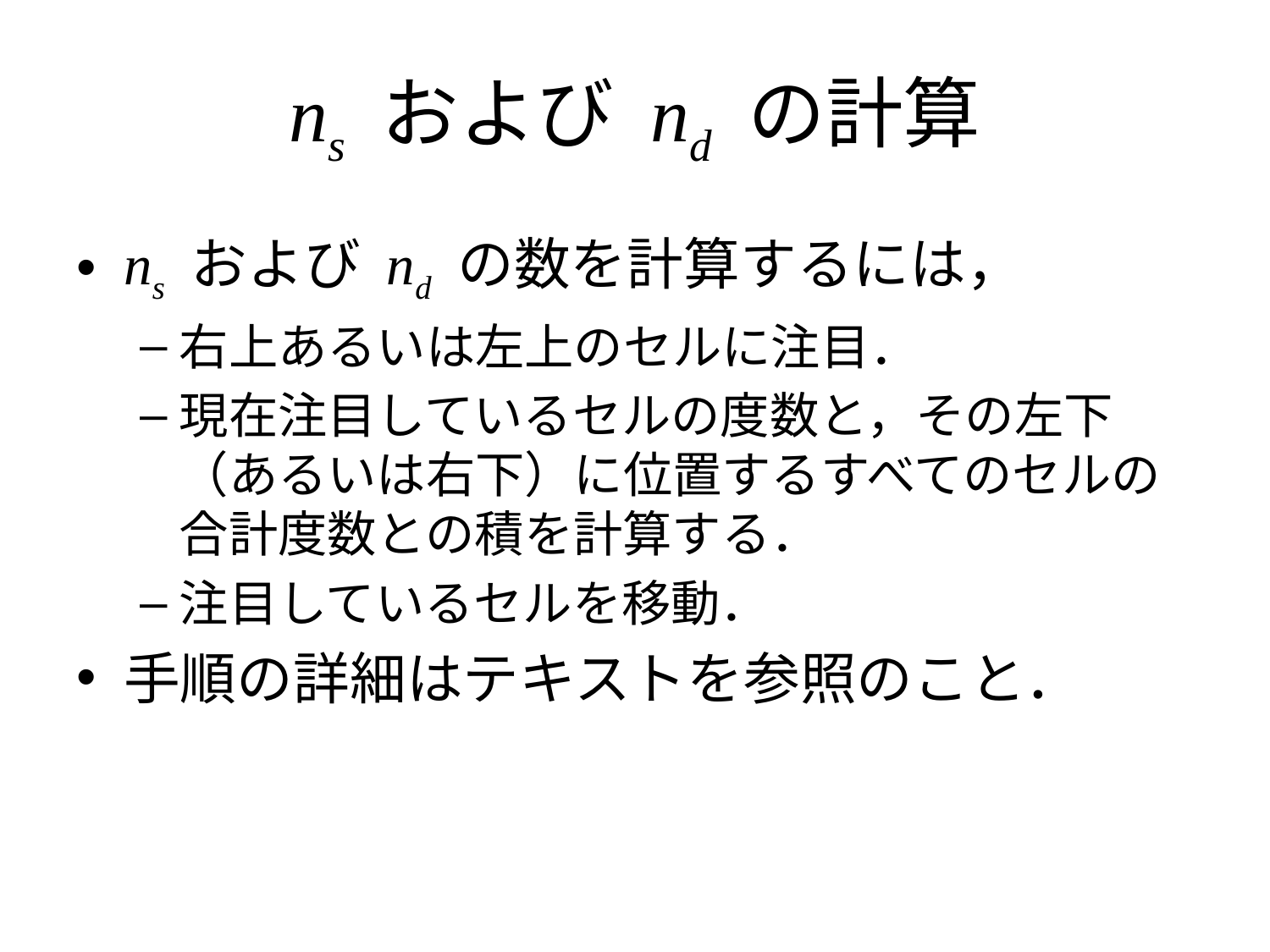

# ns および nd の計算
ns および nd の数を計算するには，
右上あるいは左上のセルに注目．
現在注目しているセルの度数と，その左下（あるいは右下）に位置するすべてのセルの合計度数との積を計算する．
注目しているセルを移動．
手順の詳細はテキストを参照のこと．